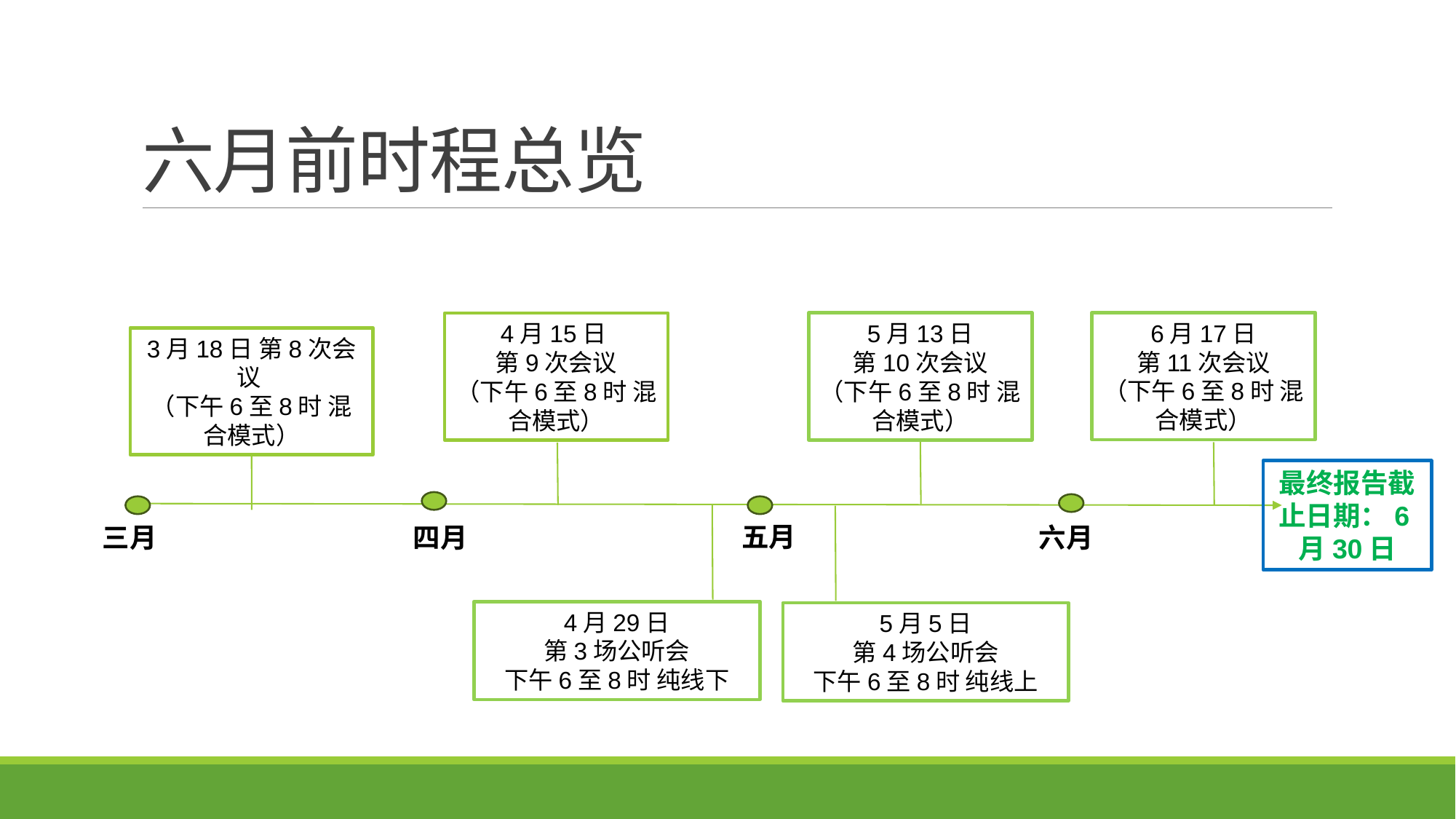

# 六月前时程总览
6月17日
第11次会议
（下午6至8时 混合模式）
5月13日
第10次会议
（下午6至8时 混合模式）
4月15日
第9次会议
（下午6至8时 混合模式）
3月18日 第8次会议
（下午6至8时 混合模式）
最终报告截止日期：6月30日

五月
三月
四月
六月
4月29日
第3场公听会
下午6至8时 纯线下
5月5日
第4场公听会
下午6至8时 纯线上